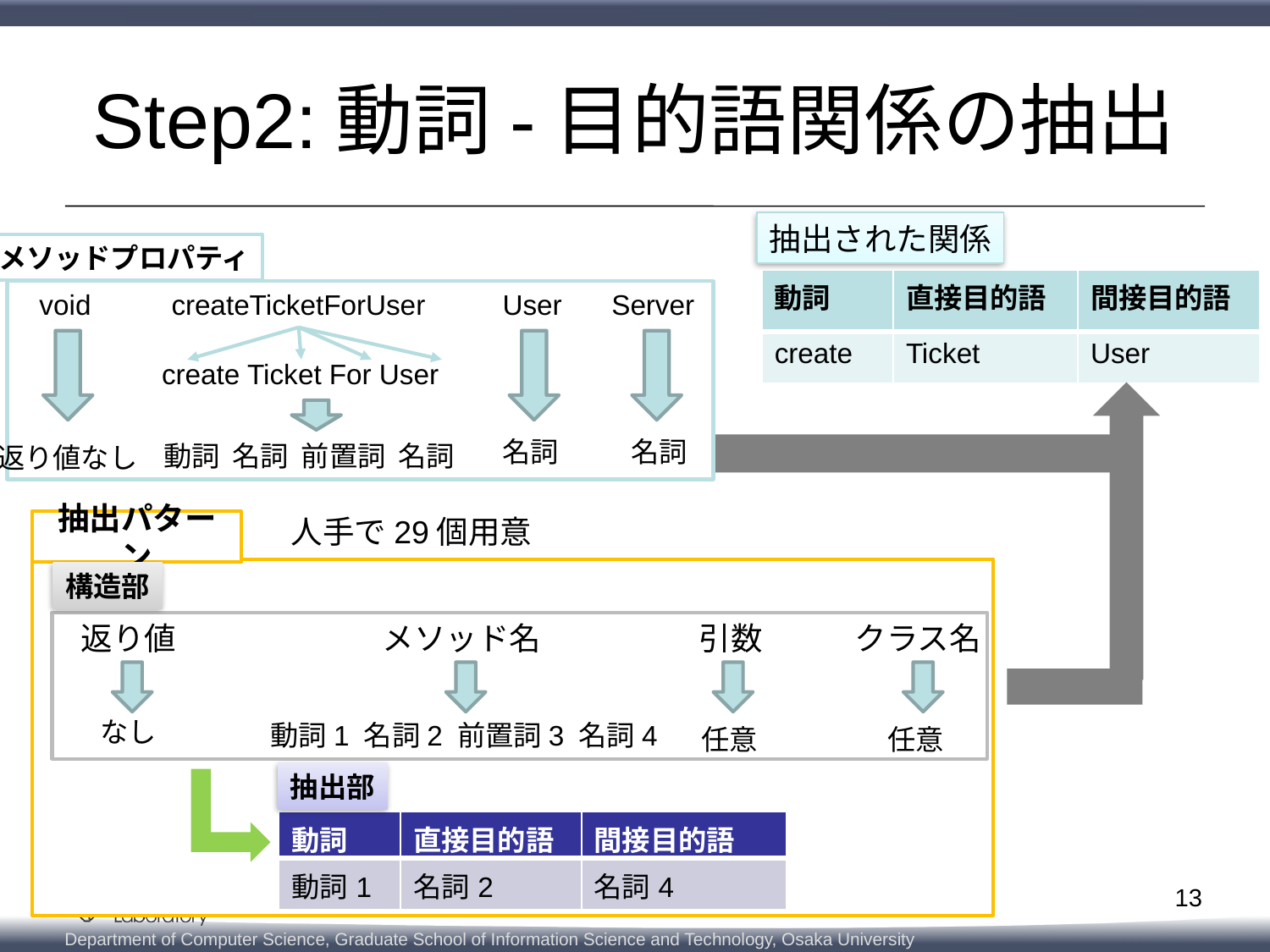

# Step2:動詞-目的語関係の抽出
抽出された関係
メソッドプロパティ
| 動詞 | 直接目的語 | 間接目的語 |
| --- | --- | --- |
| create | Ticket | User |

void
createTicketForUser
User
Server

create Ticket For User

名詞
名詞
動詞  名詞  前置詞  名詞
返り値なし

人手で29個用意
抽出パターン

構造部
引数

返り値
メソッド名
クラス名

なし
動詞1 名詞2 前置詞3 名詞4
任意
任意
抽出部

| 動詞 | 直接目的語 | 間接目的語 |
| --- | --- | --- |
| 動詞1 | 名詞2 | 名詞4 |
13